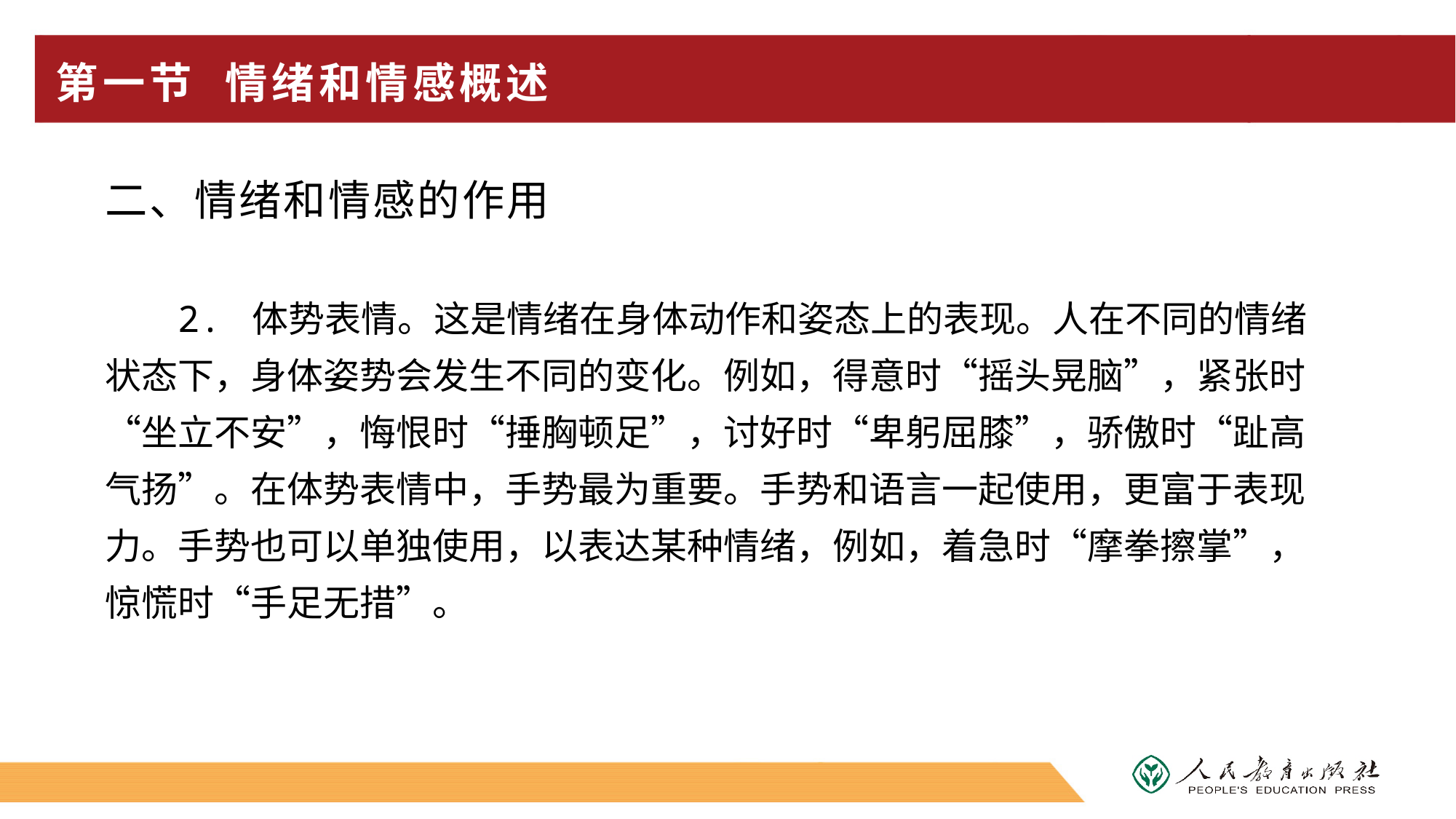

# 第一节  情绪和情感概述
二、情绪和情感的作用
2. 体势表情。这是情绪在身体动作和姿态上的表现。人在不同的情绪状态下，身体姿势会发生不同的变化。例如，得意时“摇头晃脑”，紧张时“坐立不安”，悔恨时“捶胸顿足”，讨好时“卑躬屈膝”，骄傲时“趾高气扬”。在体势表情中，手势最为重要。手势和语言一起使用，更富于表现力。手势也可以单独使用，以表达某种情绪，例如，着急时“摩拳擦掌”，惊慌时“手足无措”。